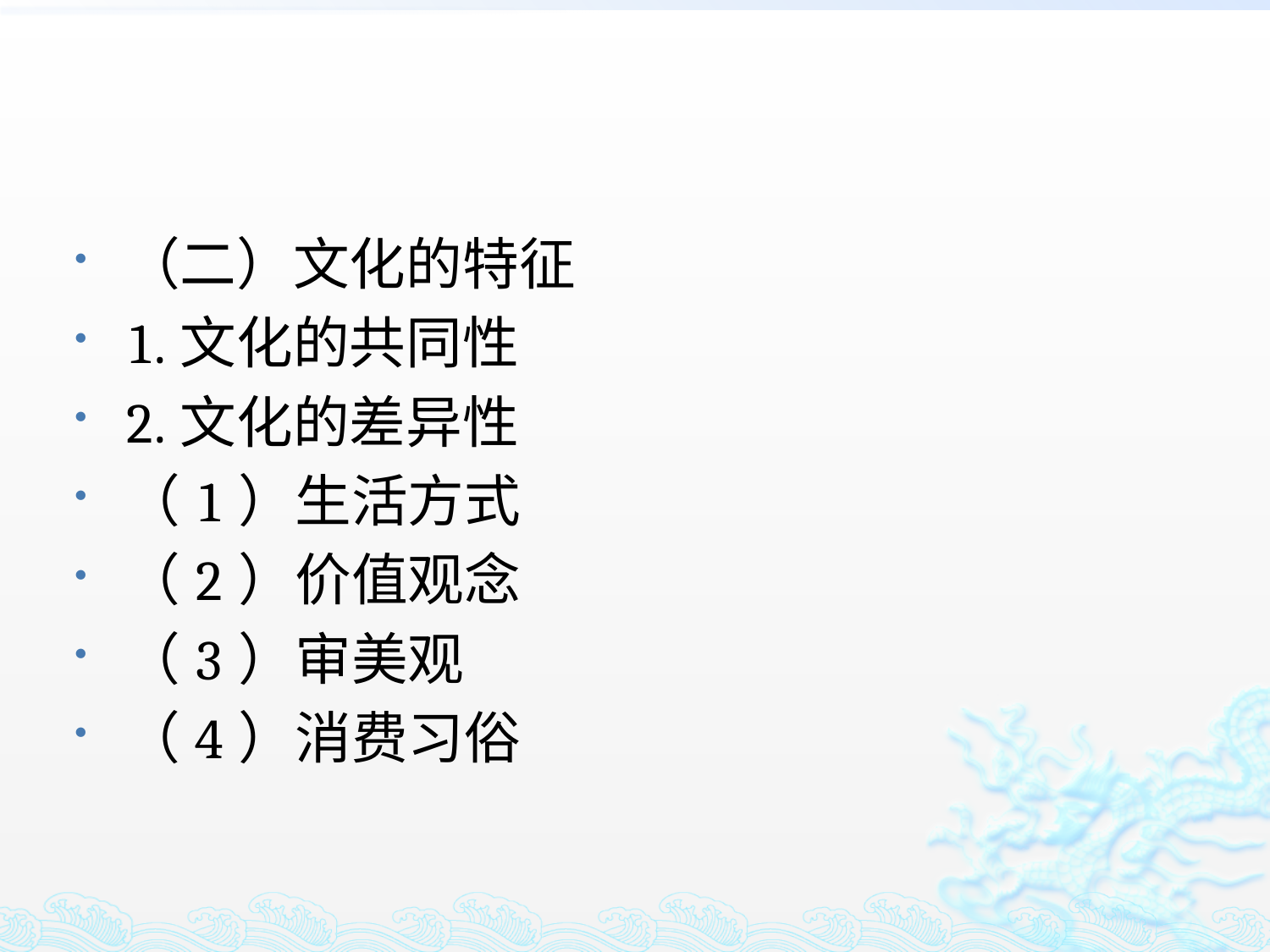

#
（二）文化的特征
1.文化的共同性
2.文化的差异性
（1）生活方式
（2）价值观念
（3）审美观
（4）消费习俗